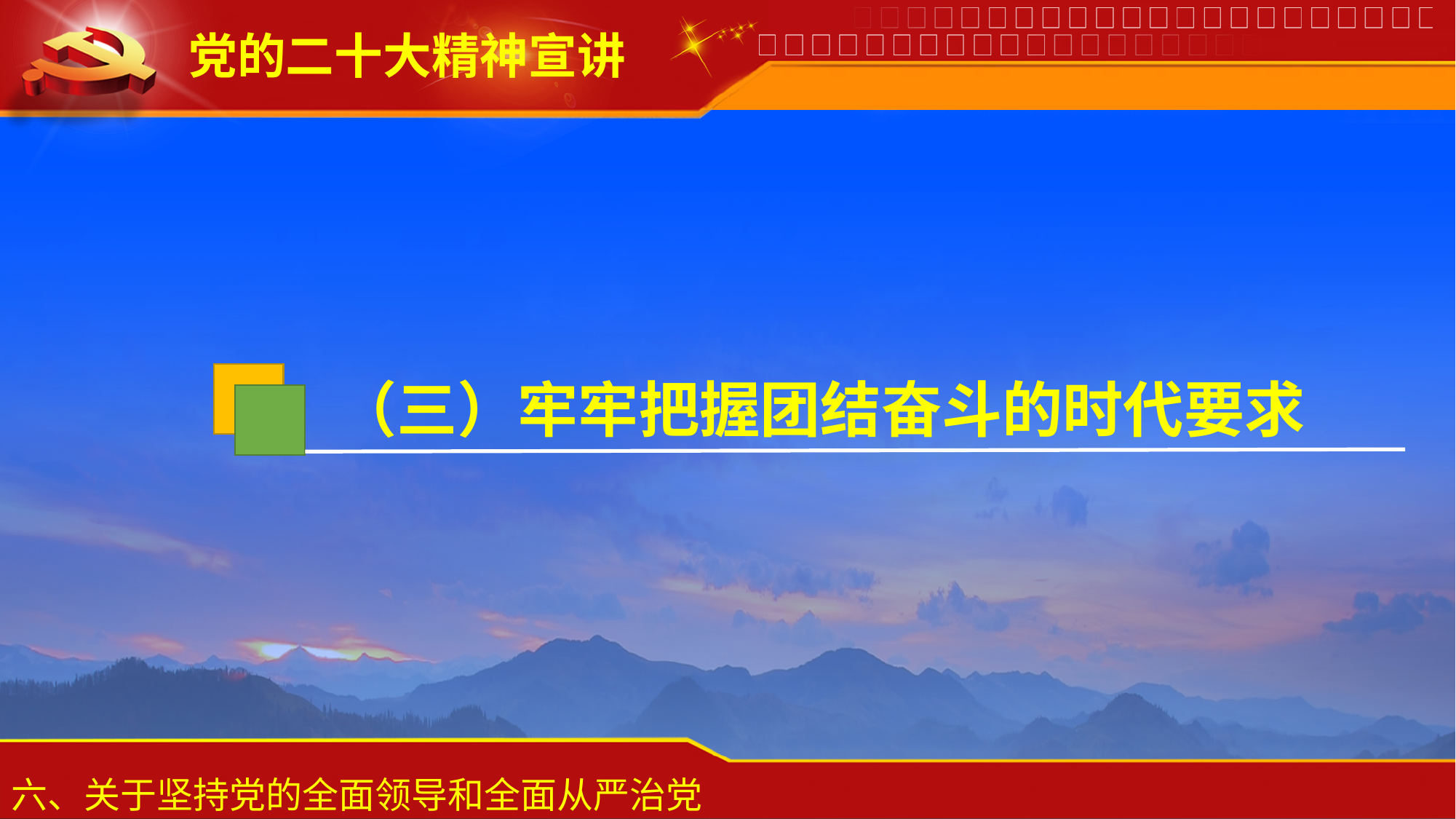

党的二十大精神宣讲

（三）牢牢把握团结奋斗的时代要求
六、关于坚持党的全面领导和全面从严治党